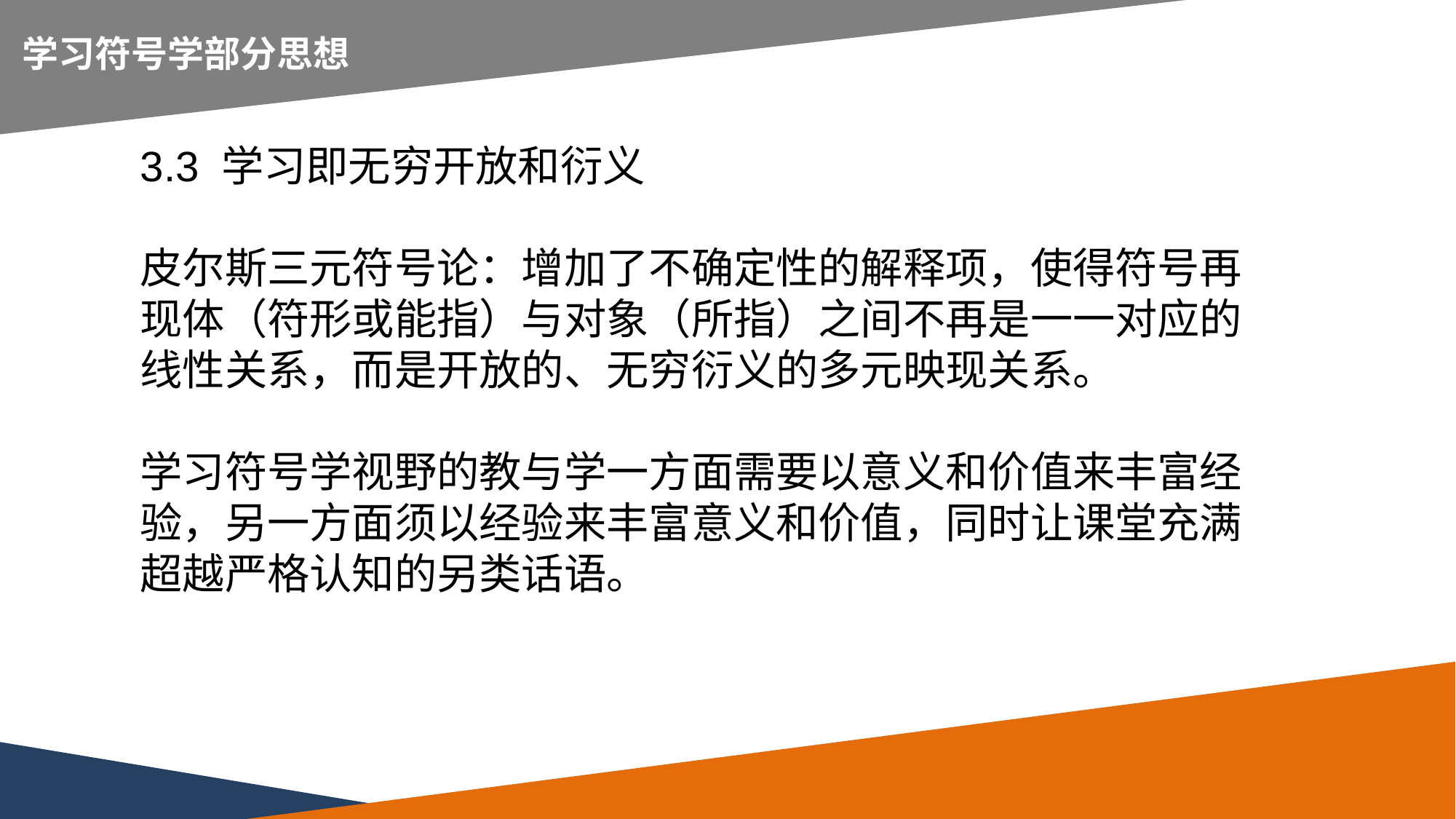

延时符
学习符号学部分思想
3.3 学习即无穷开放和衍义

皮尔斯三元符号论：增加了不确定性的解释项，使得符号再现体（符形或能指）与对象（所指）之间不再是一一对应的线性关系，而是开放的、无穷衍义的多元映现关系。

学习符号学视野的教与学一方面需要以意义和价值来丰富经验，另一方面须以经验来丰富意义和价值，同时让课堂充满超越严格认知的另类话语。
习符号学部分思想